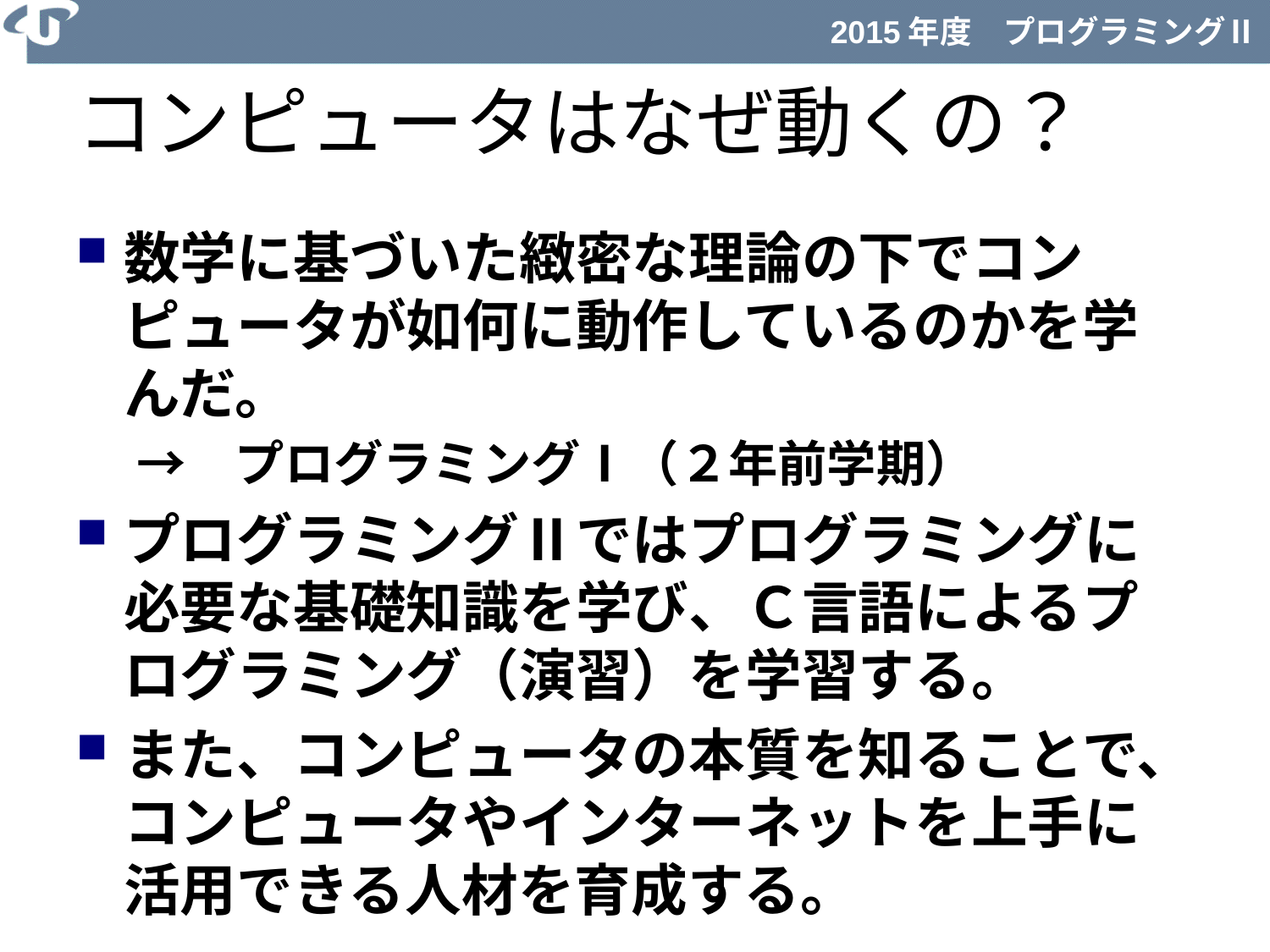

コンピュータはなぜ動くの？
数学に基づいた緻密な理論の下でコンピュータが如何に動作しているのかを学んだ。
 →　プログラミングⅠ（２年前学期）
プログラミングⅡではプログラミングに必要な基礎知識を学び、Ｃ言語によるプログラミング（演習）を学習する。
また、コンピュータの本質を知ることで、コンピュータやインターネットを上手に活用できる人材を育成する。